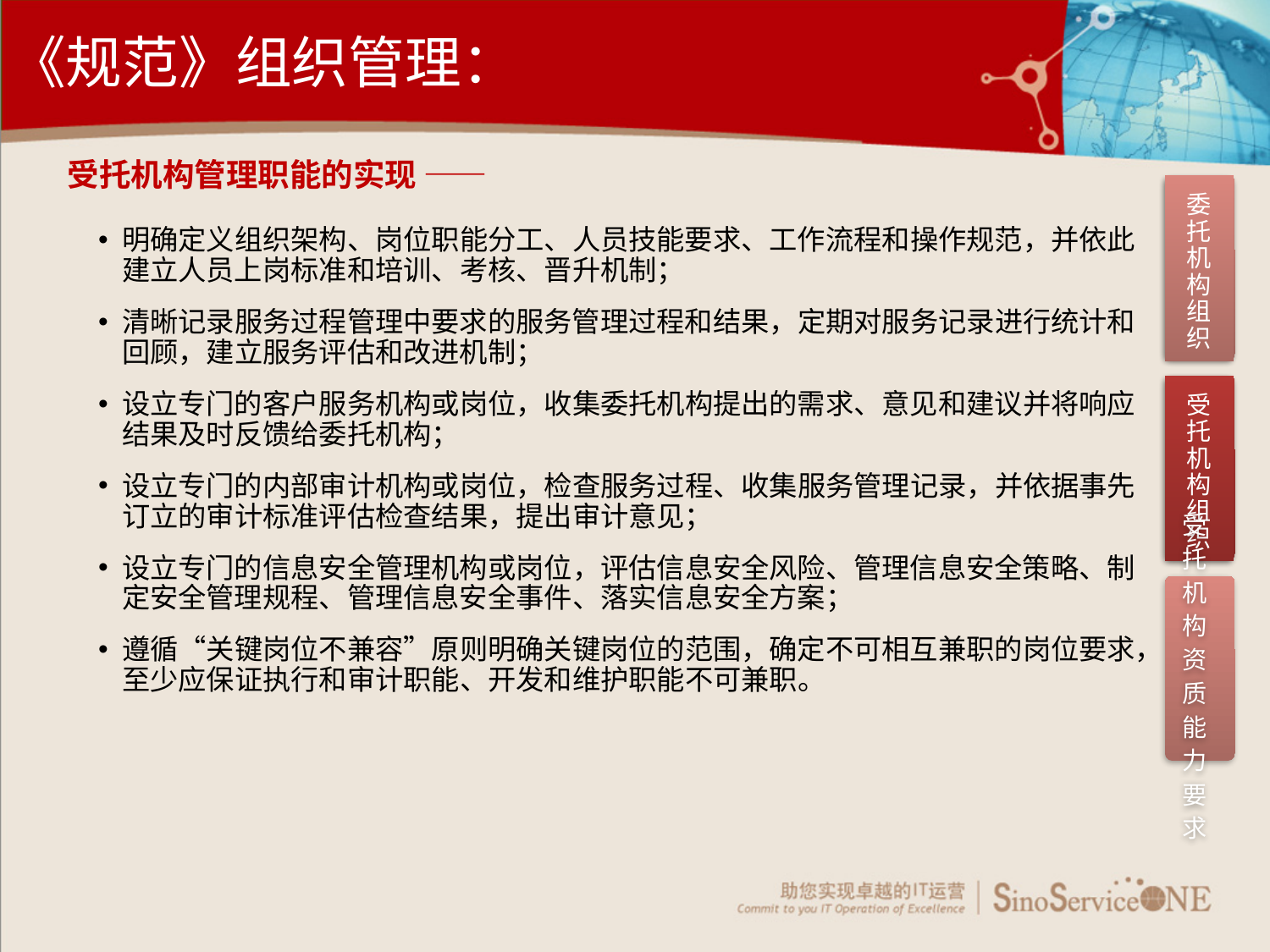

《规范》组织管理：
受托机构管理职能的实现 ——

委托机构组织
明确定义组织架构、岗位职能分工、人员技能要求、工作流程和操作规范，并依此建立人员上岗标准和培训、考核、晋升机制；
清晰记录服务过程管理中要求的服务管理过程和结果，定期对服务记录进行统计和回顾，建立服务评估和改进机制；
设立专门的客户服务机构或岗位，收集委托机构提出的需求、意见和建议并将响应结果及时反馈给委托机构；
设立专门的内部审计机构或岗位，检查服务过程、收集服务管理记录，并依据事先订立的审计标准评估检查结果，提出审计意见；
设立专门的信息安全管理机构或岗位，评估信息安全风险、管理信息安全策略、制定安全管理规程、管理信息安全事件、落实信息安全方案；
遵循“关键岗位不兼容”原则明确关键岗位的范围，确定不可相互兼职的岗位要求，至少应保证执行和审计职能、开发和维护职能不可兼职。

受托机构组织

受托机构资质能力要求